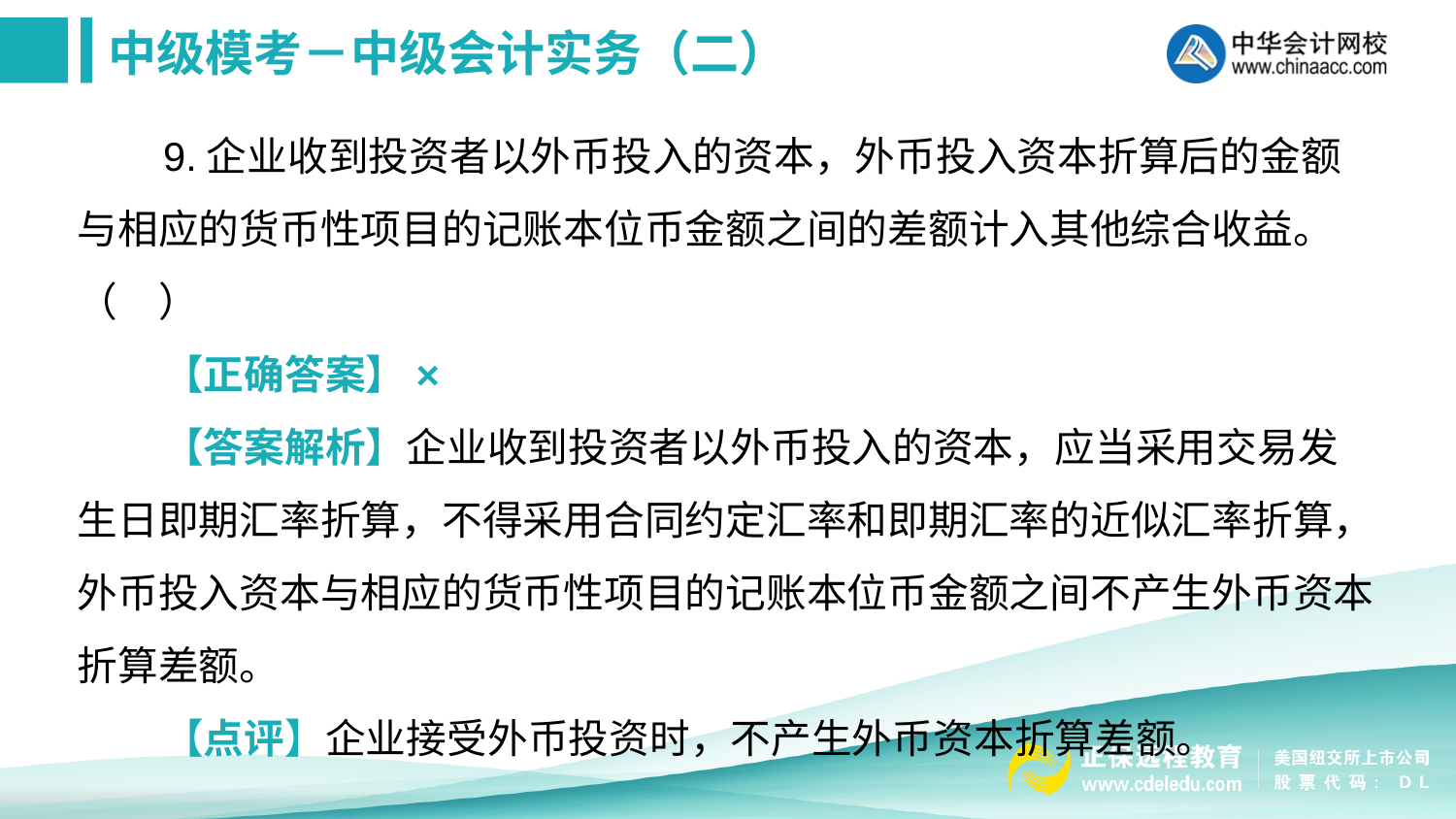

9.企业收到投资者以外币投入的资本，外币投入资本折算后的金额与相应的货币性项目的记账本位币金额之间的差额计入其他综合收益。（　）
【正确答案】×
【答案解析】企业收到投资者以外币投入的资本，应当采用交易发生日即期汇率折算，不得采用合同约定汇率和即期汇率的近似汇率折算，外币投入资本与相应的货币性项目的记账本位币金额之间不产生外币资本折算差额。
【点评】企业接受外币投资时，不产生外币资本折算差额。